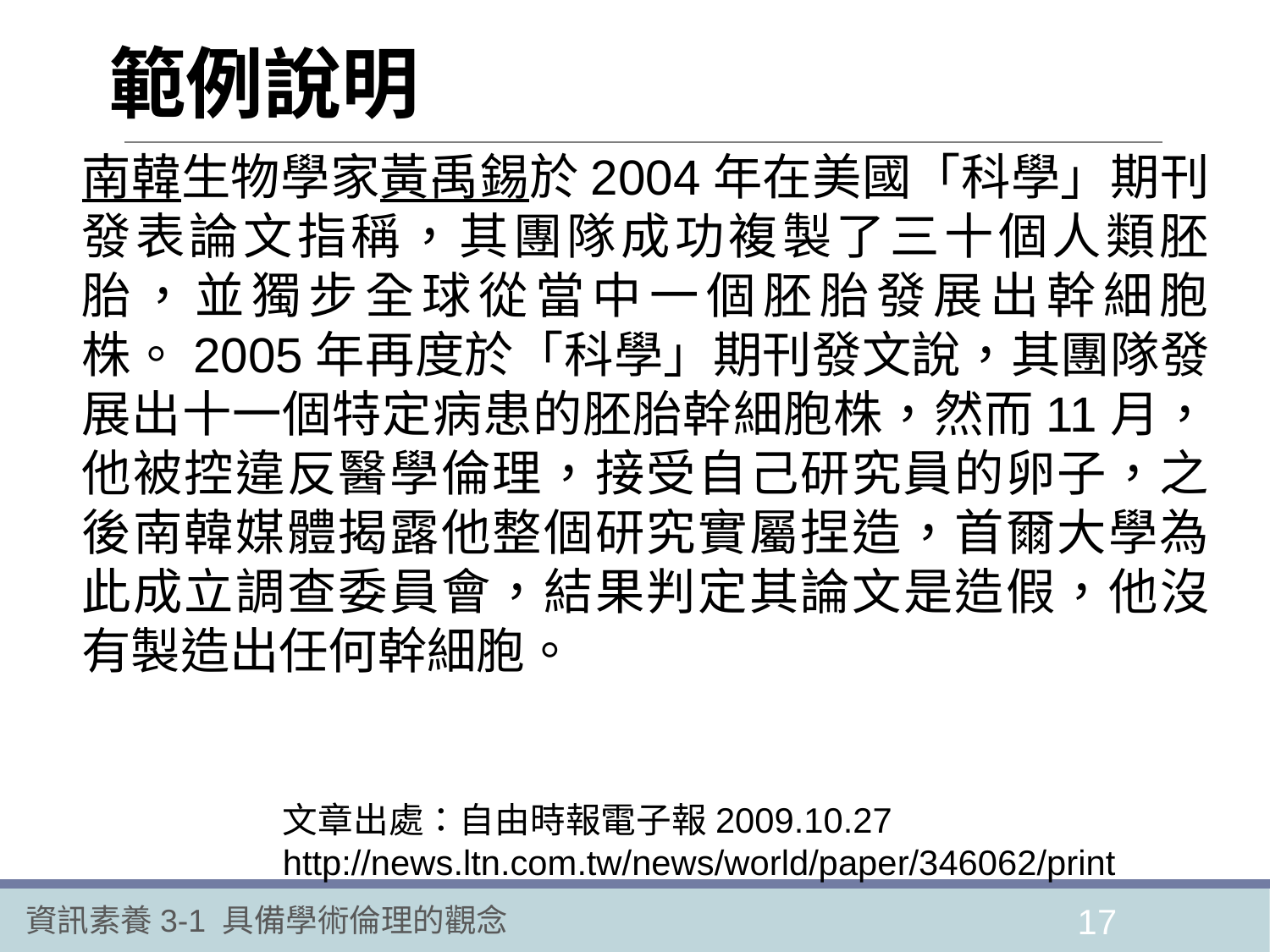

範例說明
南韓生物學家黃禹錫於2004年在美國「科學」期刊發表論文指稱，其團隊成功複製了三十個人類胚胎，並獨步全球從當中一個胚胎發展出幹細胞株。2005年再度於「科學」期刊發文說，其團隊發展出十一個特定病患的胚胎幹細胞株，然而11月，他被控違反醫學倫理，接受自己研究員的卵子，之後南韓媒體揭露他整個研究實屬捏造，首爾大學為此成立調查委員會，結果判定其論文是造假，他沒有製造出任何幹細胞。
文章出處：自由時報電子報2009.10.27
http://news.ltn.com.tw/news/world/paper/346062/print